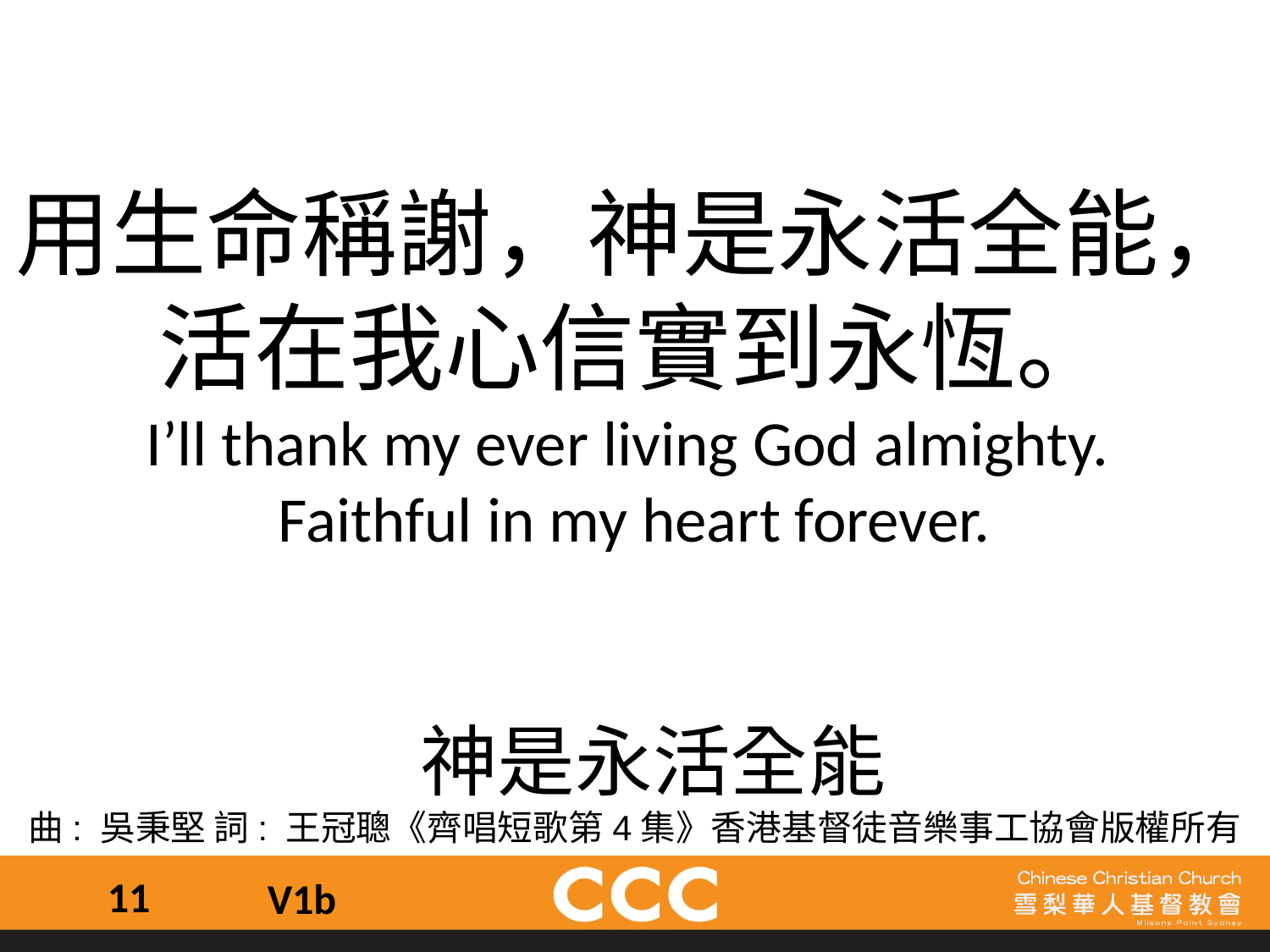

用生命稱謝，神是永活全能，
活在我心信實到永恆。
I’ll thank my ever living God almighty.
Faithful in my heart forever.
 神是永活全能
曲: 吳秉堅 詞: 王冠聰《齊唱短歌第4集》香港基督徒音樂事工協會版權所有
11
V1b